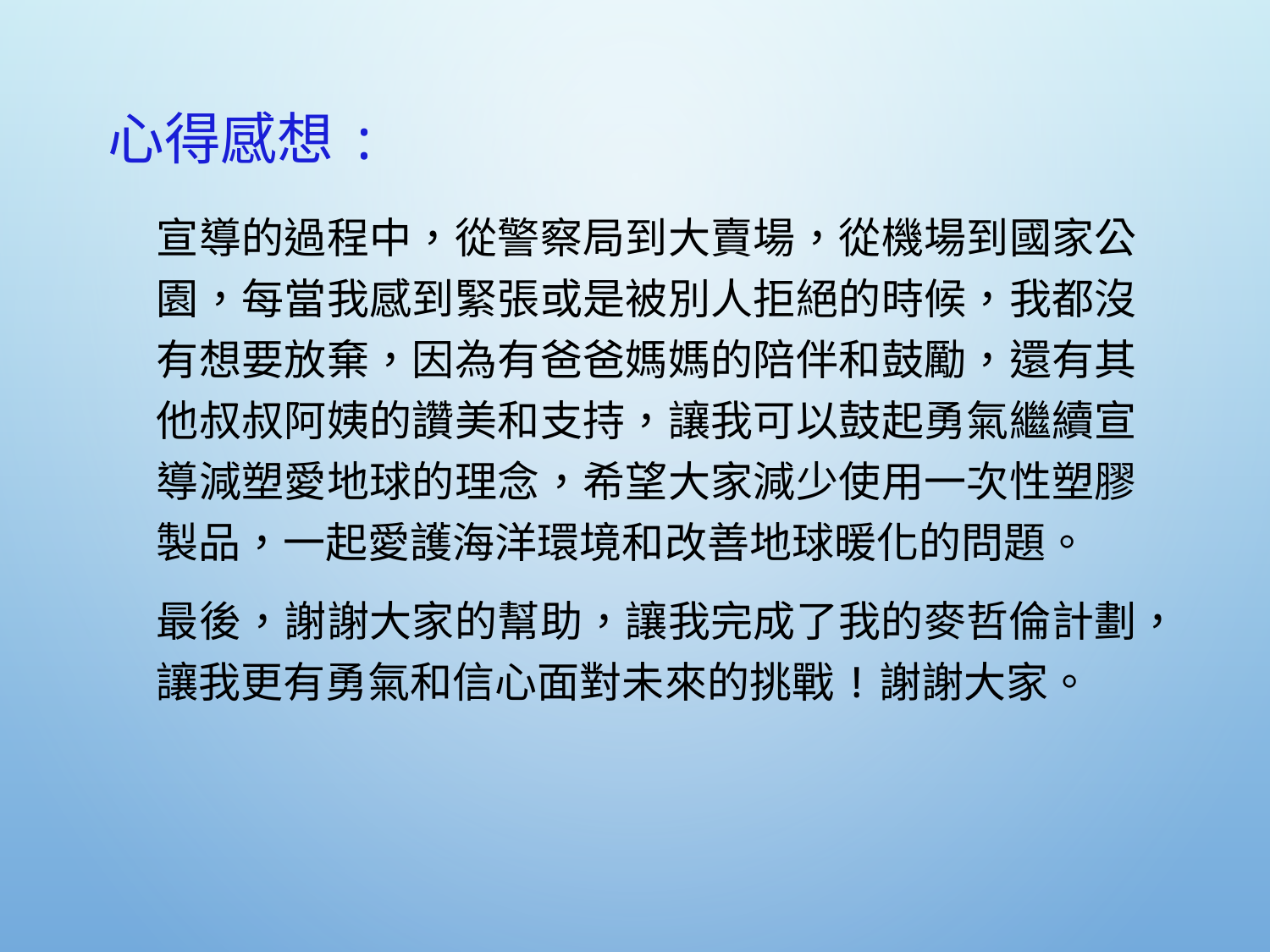

# 心得感想:
宣導的過程中，從警察局到大賣場，從機場到國家公園，每當我感到緊張或是被別人拒絕的時候，我都沒有想要放棄，因為有爸爸媽媽的陪伴和鼓勵，還有其他叔叔阿姨的讚美和支持，讓我可以鼓起勇氣繼續宣導減塑愛地球的理念，希望大家減少使用一次性塑膠製品，一起愛護海洋環境和改善地球暖化的問題。
最後，謝謝大家的幫助，讓我完成了我的麥哲倫計劃，讓我更有勇氣和信心面對未來的挑戰!謝謝大家。